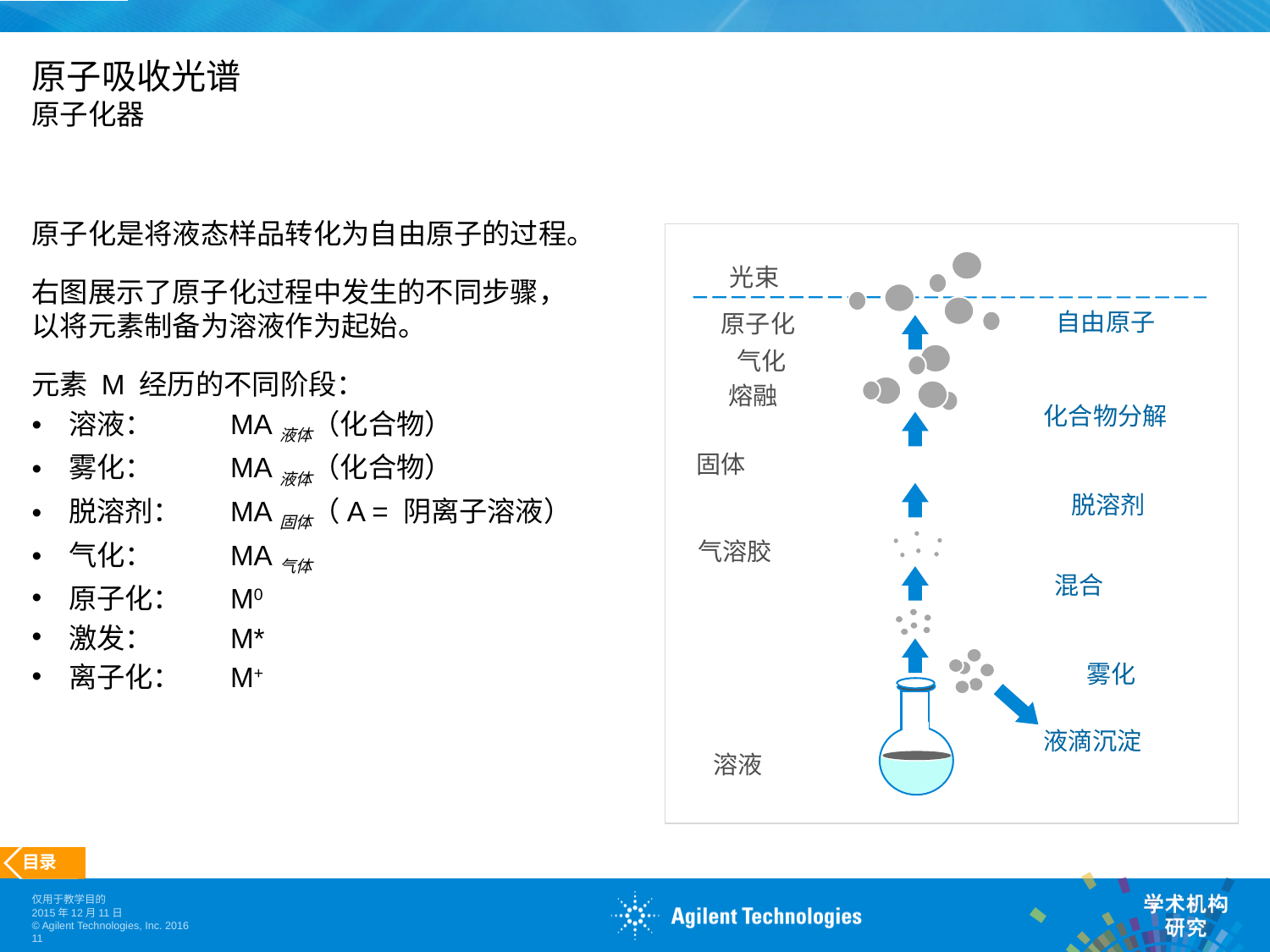

# 原子吸收光谱 原子化器
原子化是将液态样品转化为自由原子的过程。
右图展示了原子化过程中发生的不同步骤，
以将元素制备为溶液作为起始。
元素 M 经历的不同阶段：
溶液：	MA液体（化合物）
雾化：	MA液体（化合物）
脱溶剂：	MA固体（A = 阴离子溶液）
气化：	MA气体
原子化：	M0
激发：	M*
离子化：	M+

光束

自由原子
原子化

气化

熔融

化合物分解

固体

脱溶剂

气溶胶

混合

雾化

液滴沉淀

溶液

目录